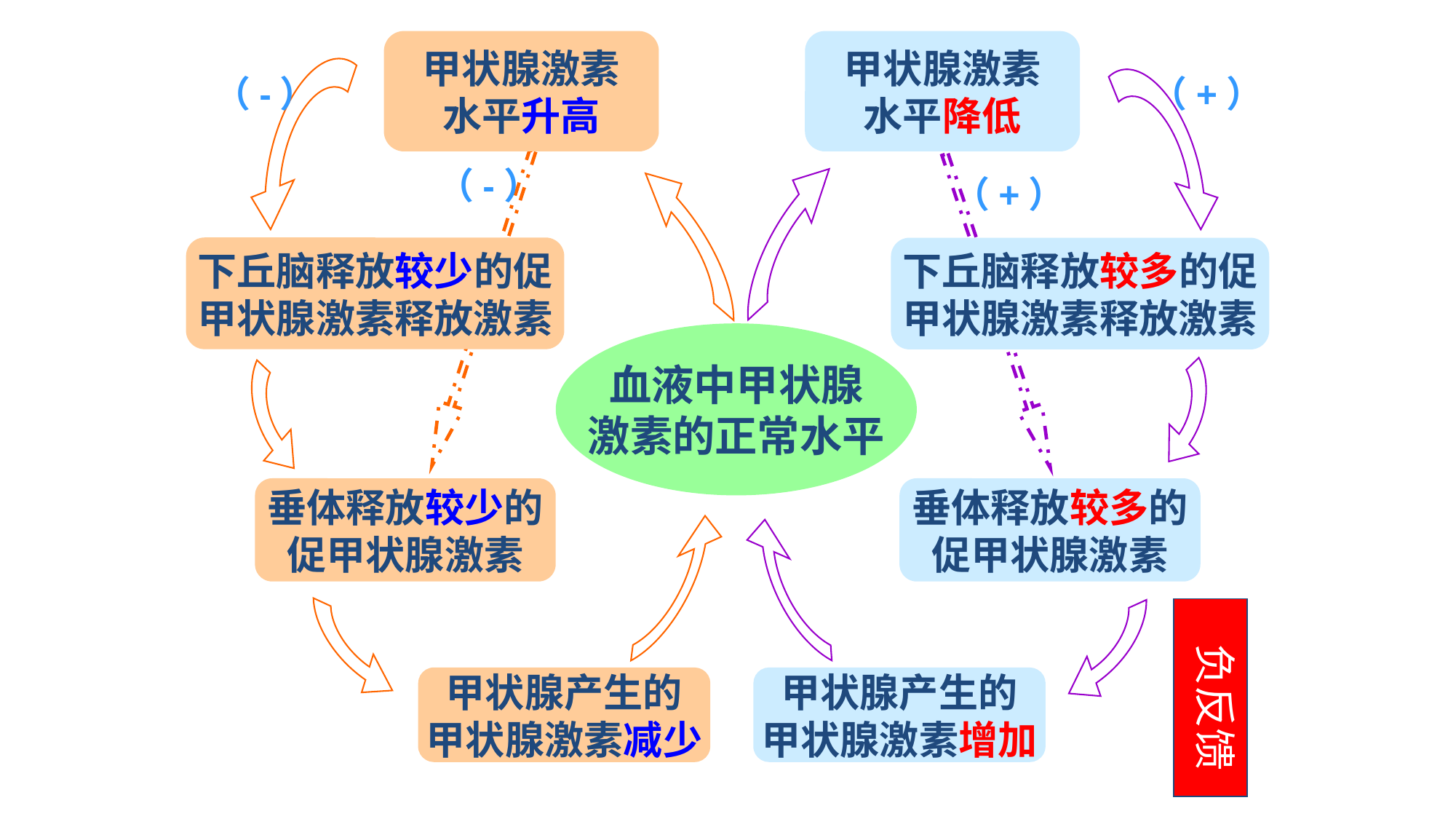

甲状腺激素
水平升高
甲状腺激素
水平降低

（-）
（+）

（-）

（+）

下丘脑释放较少的促
甲状腺激素释放激素
下丘脑释放较多的促
甲状腺激素释放激素
血液中甲状腺
激素的正常水平

垂体释放较少的
促甲状腺激素
垂体释放较多的
促甲状腺激素

 负反馈
甲状腺产生的
甲状腺激素减少
甲状腺产生的
甲状腺激素增加